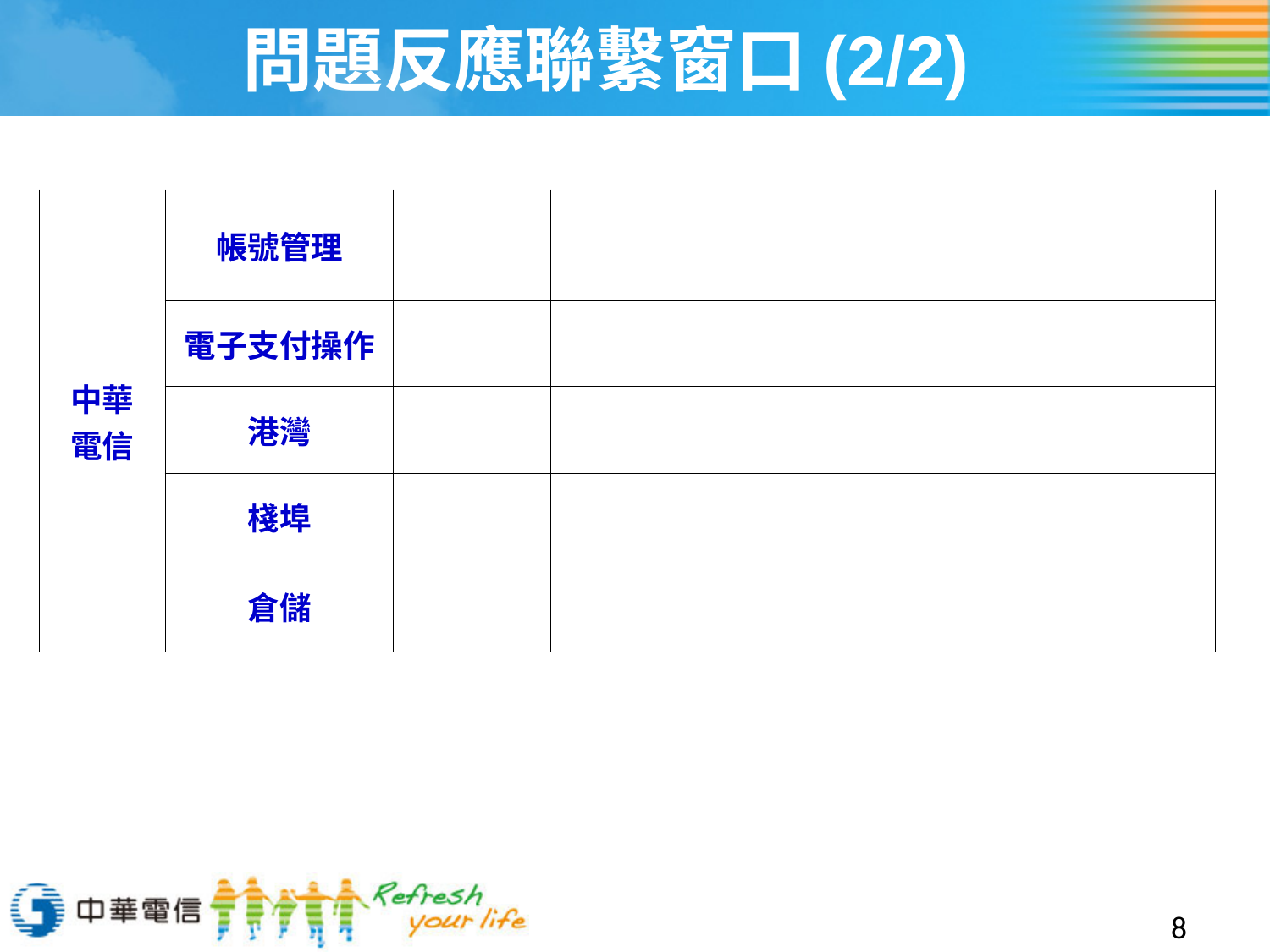

問題反應聯繫窗口(2/2)
| 中華 電信 | 帳號管理 |  |  |  |
| --- | --- | --- | --- | --- |
|  | 電子支付操作 |  |  |  |
|  | 港灣 |  |  |  |
|  | 棧埠 |  |  |  |
|  | 倉儲 |  |  |  |